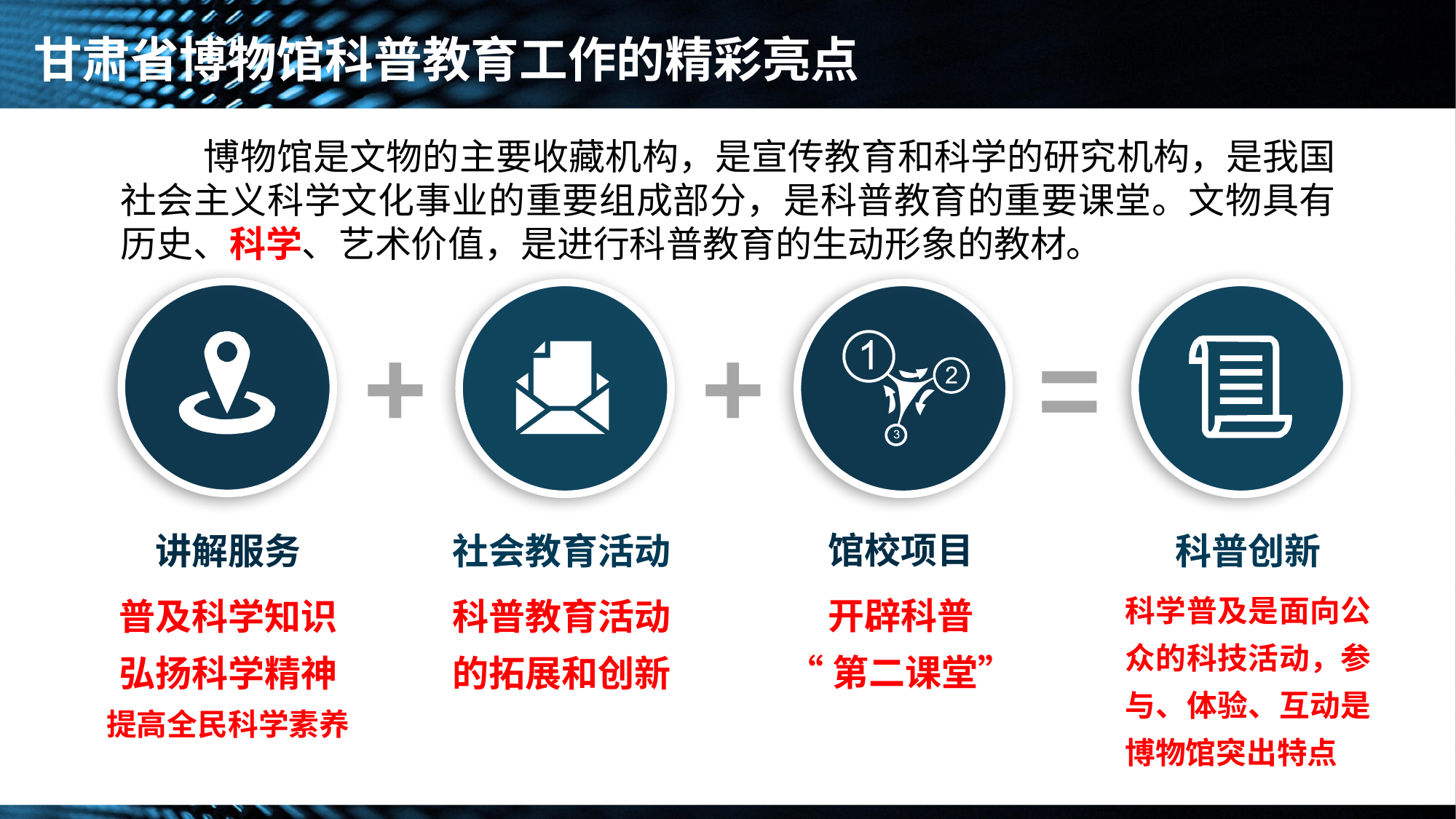

# 甘肃省博物馆科普教育工作的精彩亮点
         博物馆是文物的主要收藏机构，是宣传教育和科学的研究机构，是我国社会主义科学文化事业的重要组成部分，是科普教育的重要课堂。文物具有历史、科学、艺术价值，是进行科普教育的生动形象的教材。

+
+
=

馆校项目
社会教育活动
讲解服务
科普创新
开辟科普
“第二课堂”
科普教育活动的拓展和创新
普及科学知识
弘扬科学精神
提高全民科学素养
科学普及是面向公众的科技活动，参与、体验、互动是博物馆突出特点